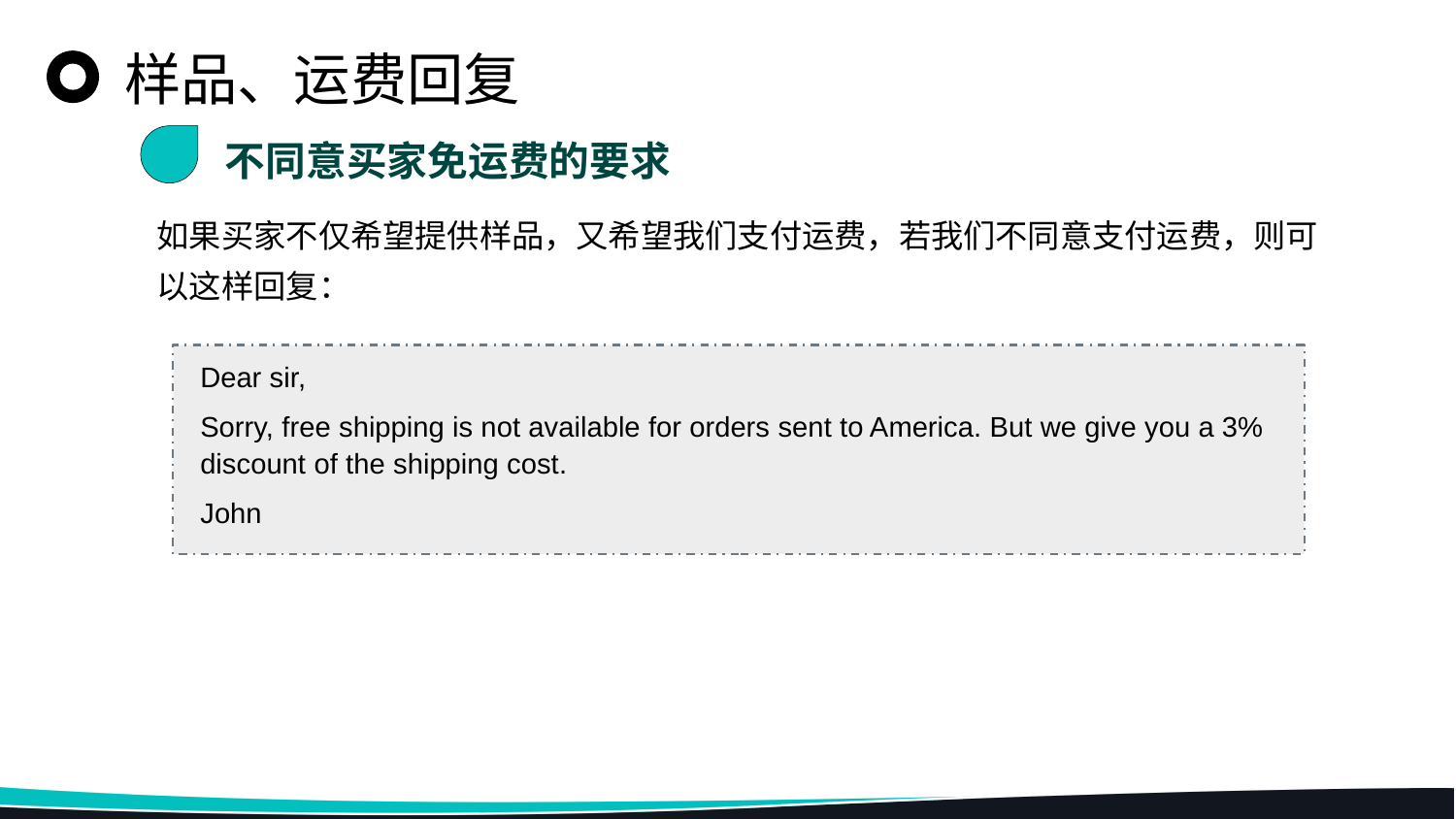

样品、运费回复
不同意买家免运费的要求

如果买家不仅希望提供样品，又希望我们支付运费，若我们不同意支付运费，则可以这样回复：

Dear sir,
Sorry, free shipping is not available for orders sent to America. But we give you a 3% discount of the shipping cost.
John